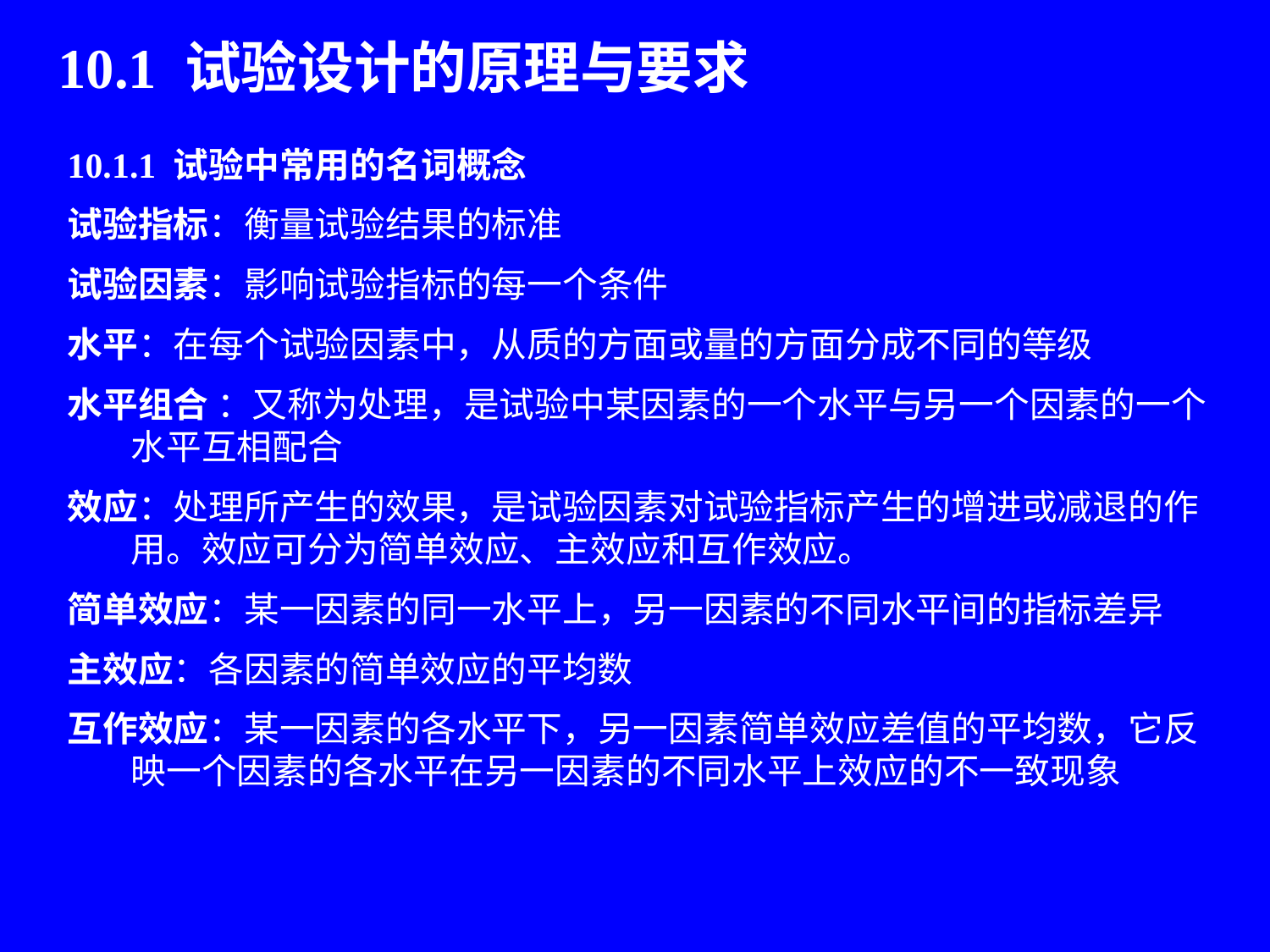

# 10.1 试验设计的原理与要求
10.1.1 试验中常用的名词概念
试验指标：衡量试验结果的标准
试验因素：影响试验指标的每一个条件
水平：在每个试验因素中，从质的方面或量的方面分成不同的等级
水平组合 ：又称为处理，是试验中某因素的一个水平与另一个因素的一个水平互相配合
效应：处理所产生的效果，是试验因素对试验指标产生的增进或减退的作用。效应可分为简单效应、主效应和互作效应。
简单效应：某一因素的同一水平上，另一因素的不同水平间的指标差异
主效应：各因素的简单效应的平均数
互作效应：某一因素的各水平下，另一因素简单效应差值的平均数，它反映一个因素的各水平在另一因素的不同水平上效应的不一致现象